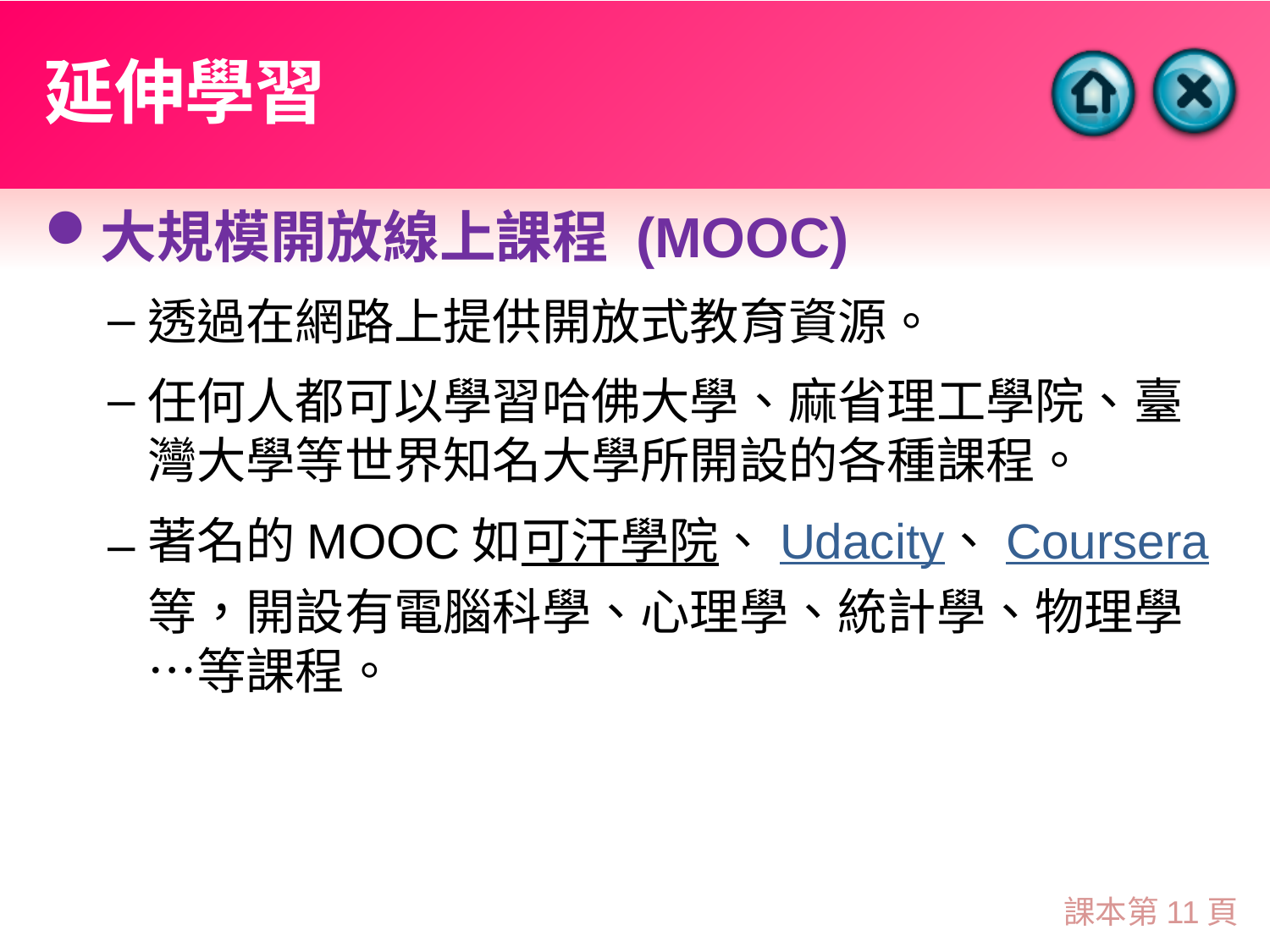

# 延伸學習
大規模開放線上課程 (MOOC)
透過在網路上提供開放式教育資源。
任何人都可以學習哈佛大學、麻省理工學院、臺灣大學等世界知名大學所開設的各種課程。
著名的MOOC如可汗學院、Udacity、Coursera等，開設有電腦科學、心理學、統計學、物理學…等課程。
課本第11頁